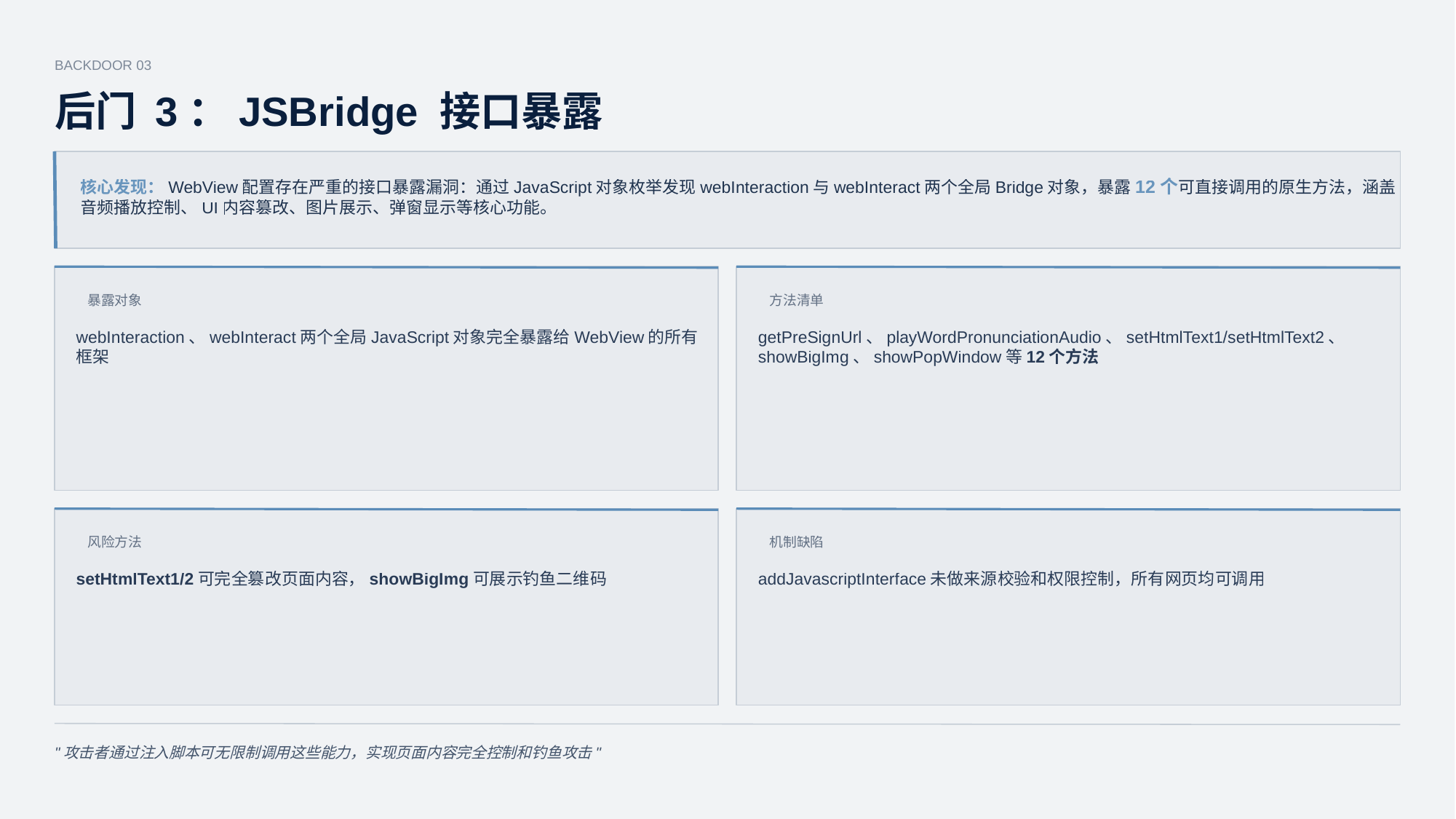

BACKDOOR 03
后门 3：JSBridge 接口暴露

核心发现：WebView配置存在严重的接口暴露漏洞：通过JavaScript对象枚举发现webInteraction与webInteract两个全局Bridge对象，暴露12个可直接调用的原生方法，涵盖
音频播放控制、UI内容篡改、图片展示、弹窗显示等核心功能。

暴露对象
方法清单
webInteraction、webInteract两个全局JavaScript对象完全暴露给WebView的所有
框架
getPreSignUrl、playWordPronunciationAudio、setHtmlText1/setHtmlText2、
showBigImg、showPopWindow等12个方法

风险方法
机制缺陷
setHtmlText1/2可完全篡改页面内容，showBigImg可展示钓鱼二维码
addJavascriptInterface未做来源校验和权限控制，所有网页均可调用

"攻击者通过注入脚本可无限制调用这些能力，实现页面内容完全控制和钓鱼攻击"